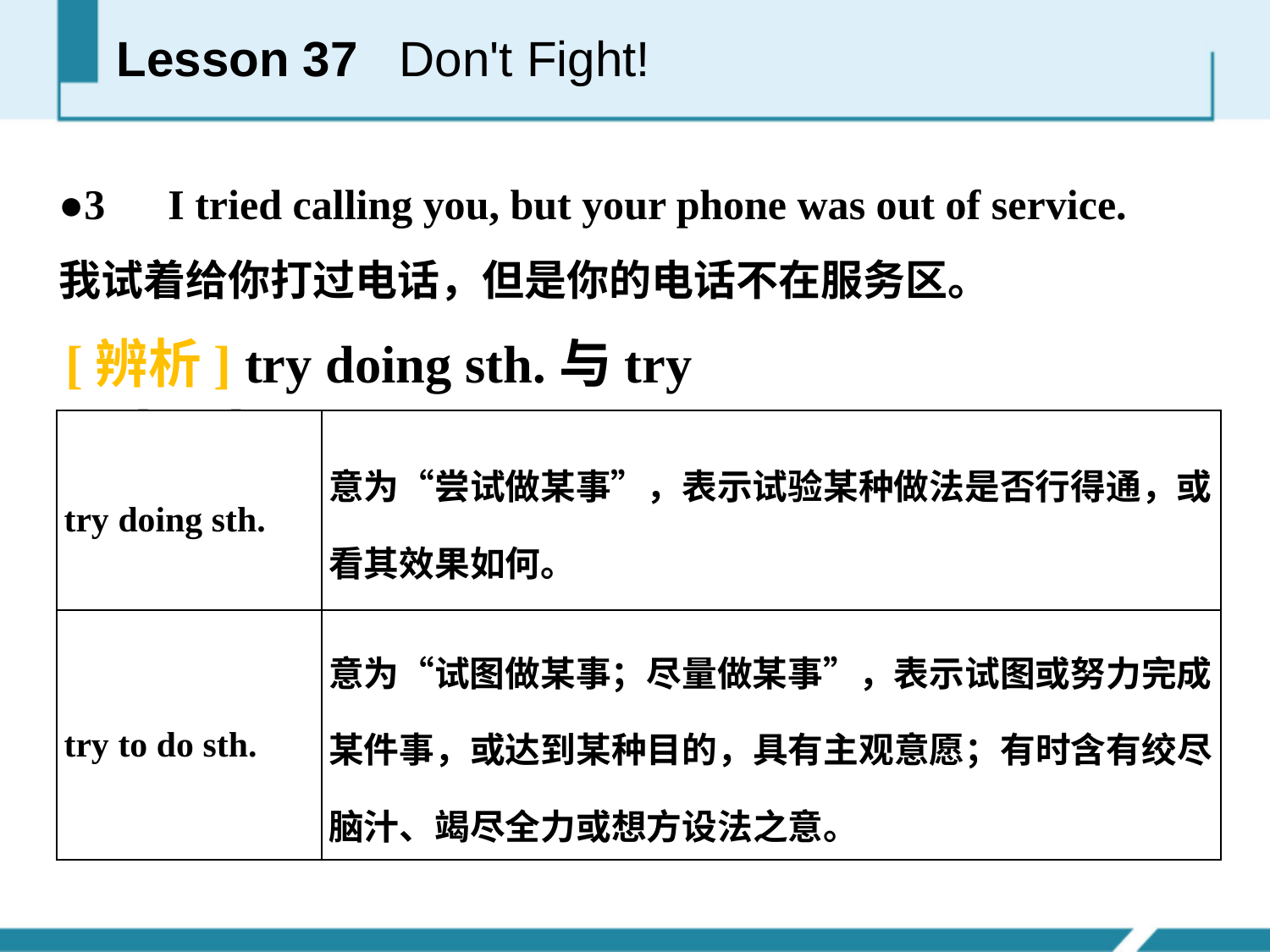

●3　I tried calling you, but your phone was out of service.
我试着给你打过电话，但是你的电话不在服务区。
[辨析] try doing sth.与try to do sth.

| try doing sth. | 意为“尝试做某事”，表示试验某种做法是否行得通，或看其效果如何。 |
| --- | --- |
| try to do sth. | 意为“试图做某事；尽量做某事”，表示试图或努力完成某件事，或达到某种目的，具有主观意愿；有时含有绞尽脑汁、竭尽全力或想方设法之意。 |